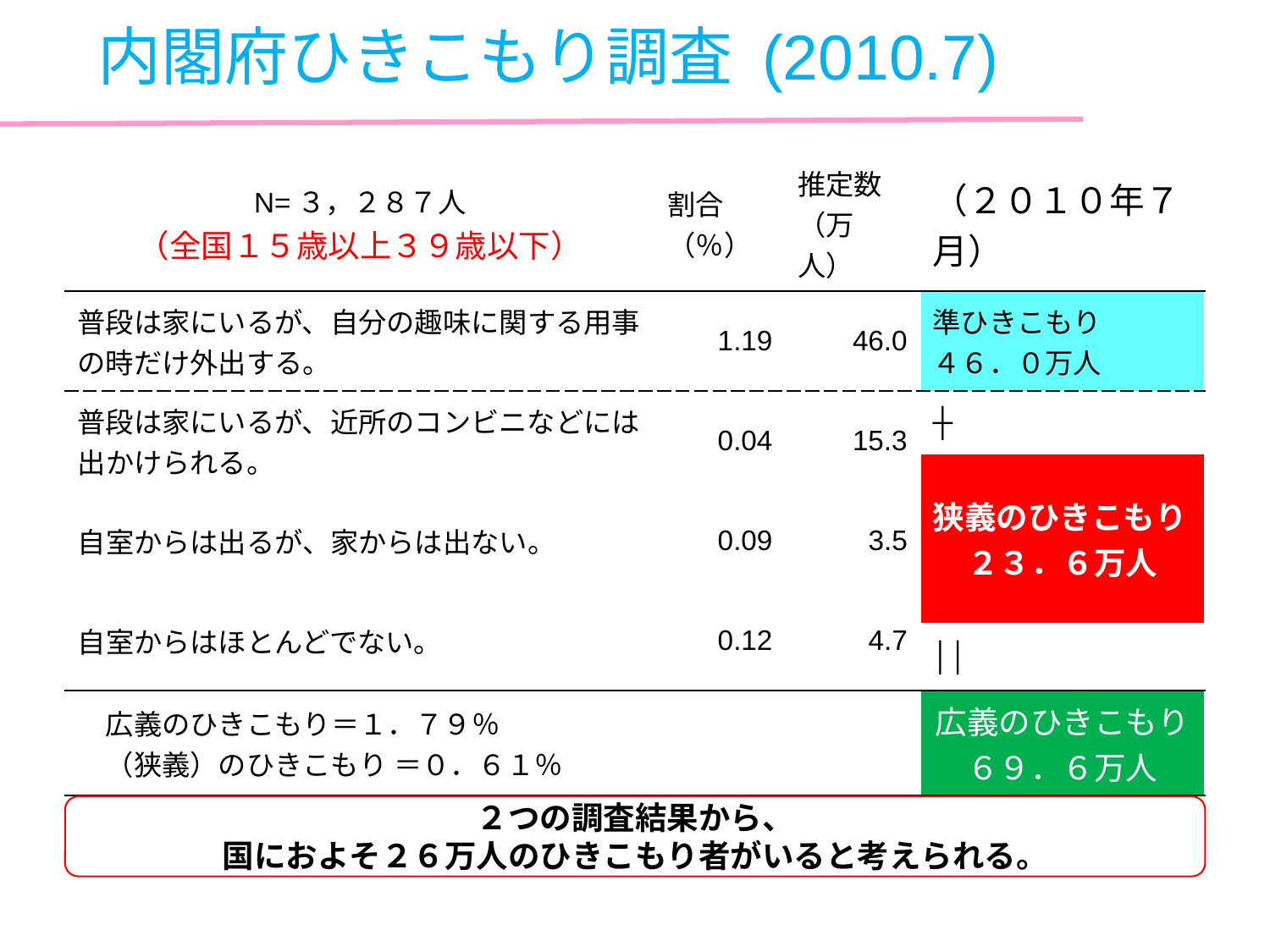

内閣府ひきこもり調査 (2010.7)
| N=３，２８７人 （全国１５歳以上３９歳以下） | 割合（％） | 推定数 （万人） | （２０１０年７月） |
| --- | --- | --- | --- |
| 普段は家にいるが、自分の趣味に関する用事の時だけ外出する。 | 1.19 | 46.0 | 準ひきこもり ４６．０万人 |
| 普段は家にいるが、近所のコンビニなどには出かけられる。 | 0.04 | 15.3 | ┼ |
|  |  |  | 狭義のひきこもり ２３．６万人 |
| 自室からは出るが、家からは出ない。 | 0.09 | 3.5 |  |
| 自室からはほとんどでない。 | 0.12 | 4.7 |  |
|  |  |  | ││ |
| 広義のひきこもり＝１．７９％ 　（狭義）のひきこもり ＝０．６１％ |  |  | 広義のひきこもり ６９．６万人 |
２つの調査結果から、
国におよそ２６万人のひきこもり者がいると考えられる。